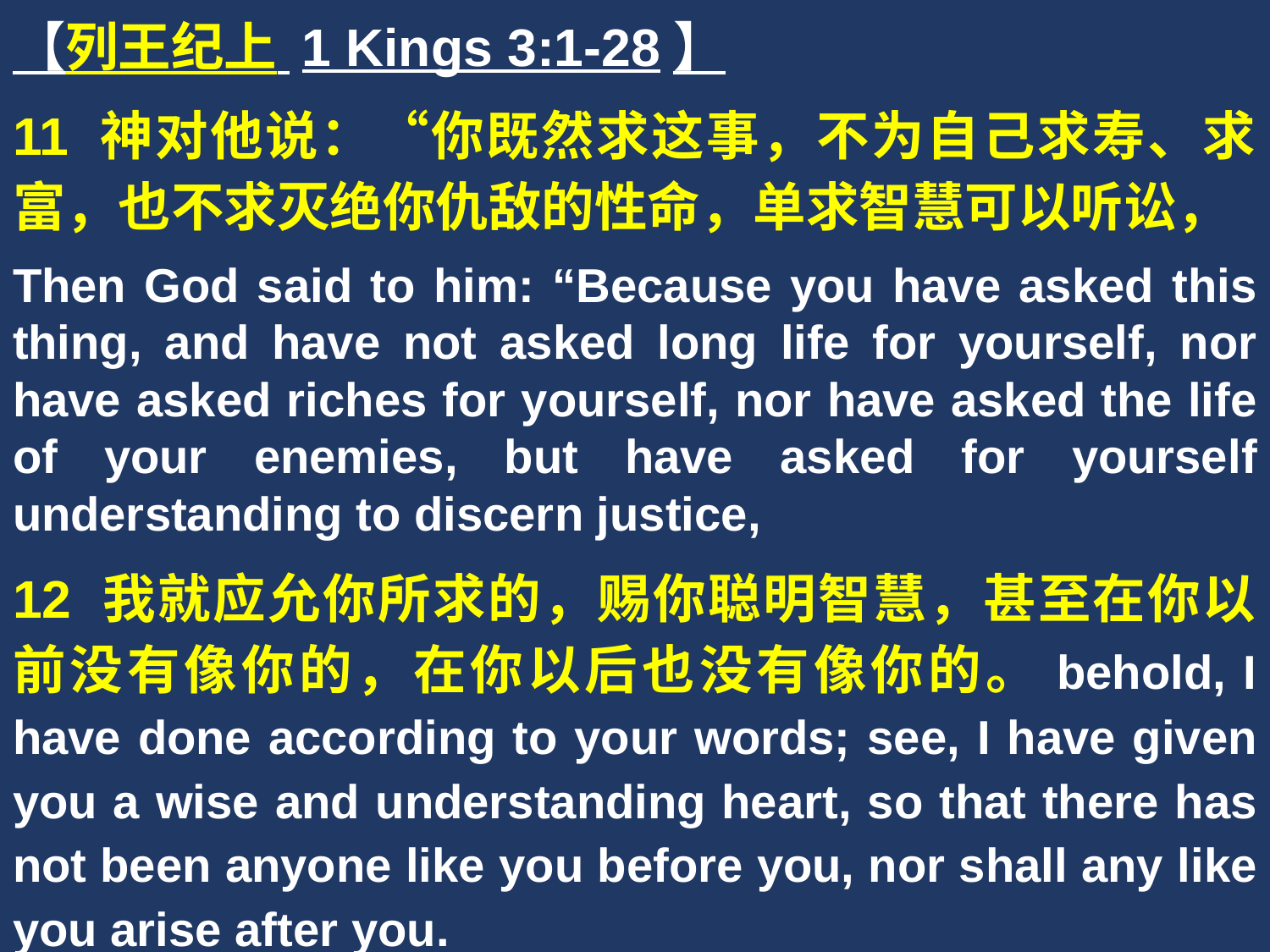

【列王纪上 1 Kings 3:1-28】
11 神对他说：“你既然求这事，不为自己求寿、求富，也不求灭绝你仇敌的性命，单求智慧可以听讼，
Then God said to him: “Because you have asked this thing, and have not asked long life for yourself, nor have asked riches for yourself, nor have asked the life of your enemies, but have asked for yourself understanding to discern justice,
12 我就应允你所求的，赐你聪明智慧，甚至在你以前没有像你的，在你以后也没有像你的。behold, I have done according to your words; see, I have given you a wise and understanding heart, so that there has not been anyone like you before you, nor shall any like you arise after you.